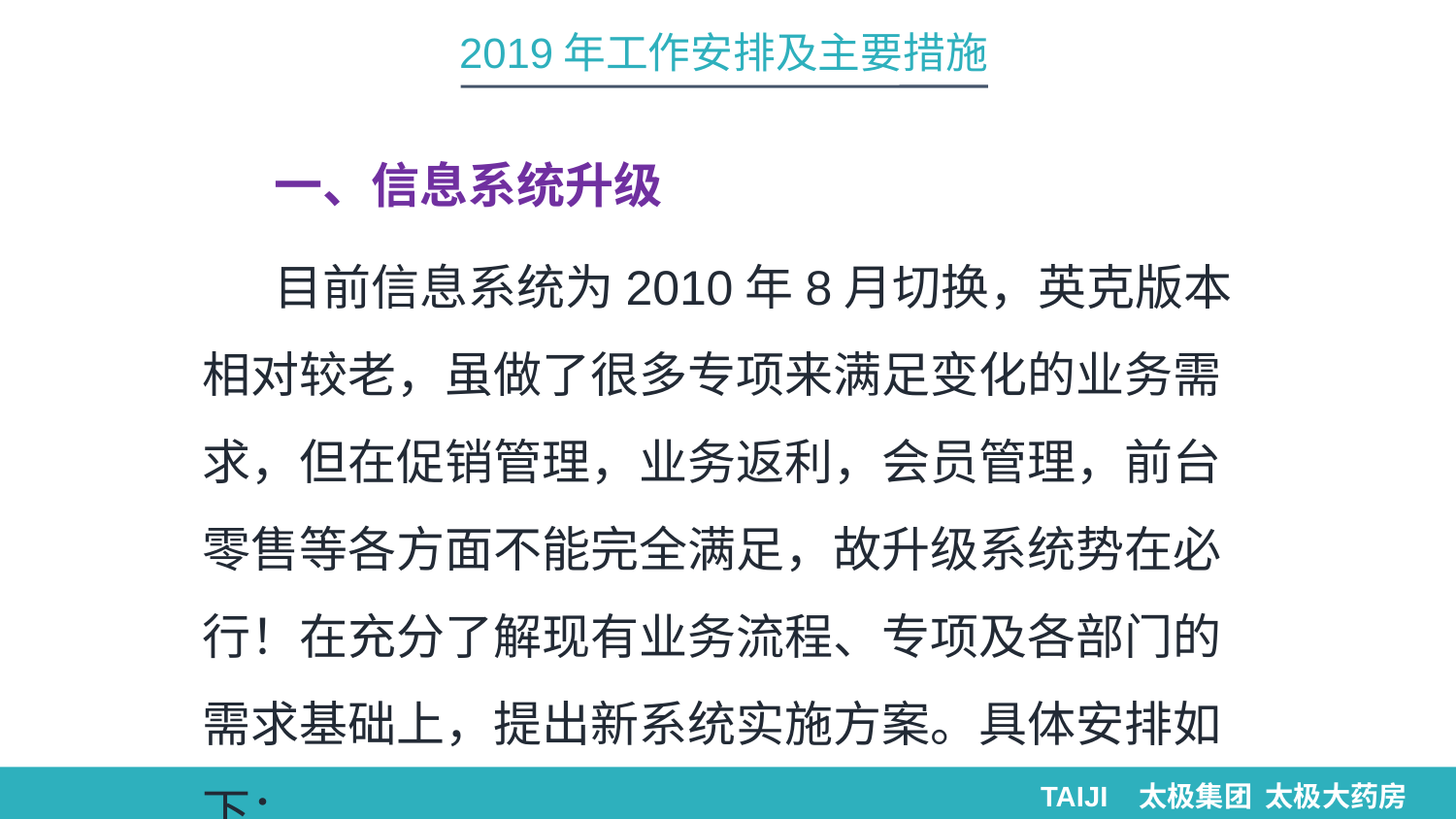

2019年工作安排及主要措施
一、信息系统升级
目前信息系统为2010年8月切换，英克版本相对较老，虽做了很多专项来满足变化的业务需求，但在促销管理，业务返利，会员管理，前台零售等各方面不能完全满足，故升级系统势在必行！在充分了解现有业务流程、专项及各部门的需求基础上，提出新系统实施方案。具体安排如下：

TAIJI   太极集团  太极大药房